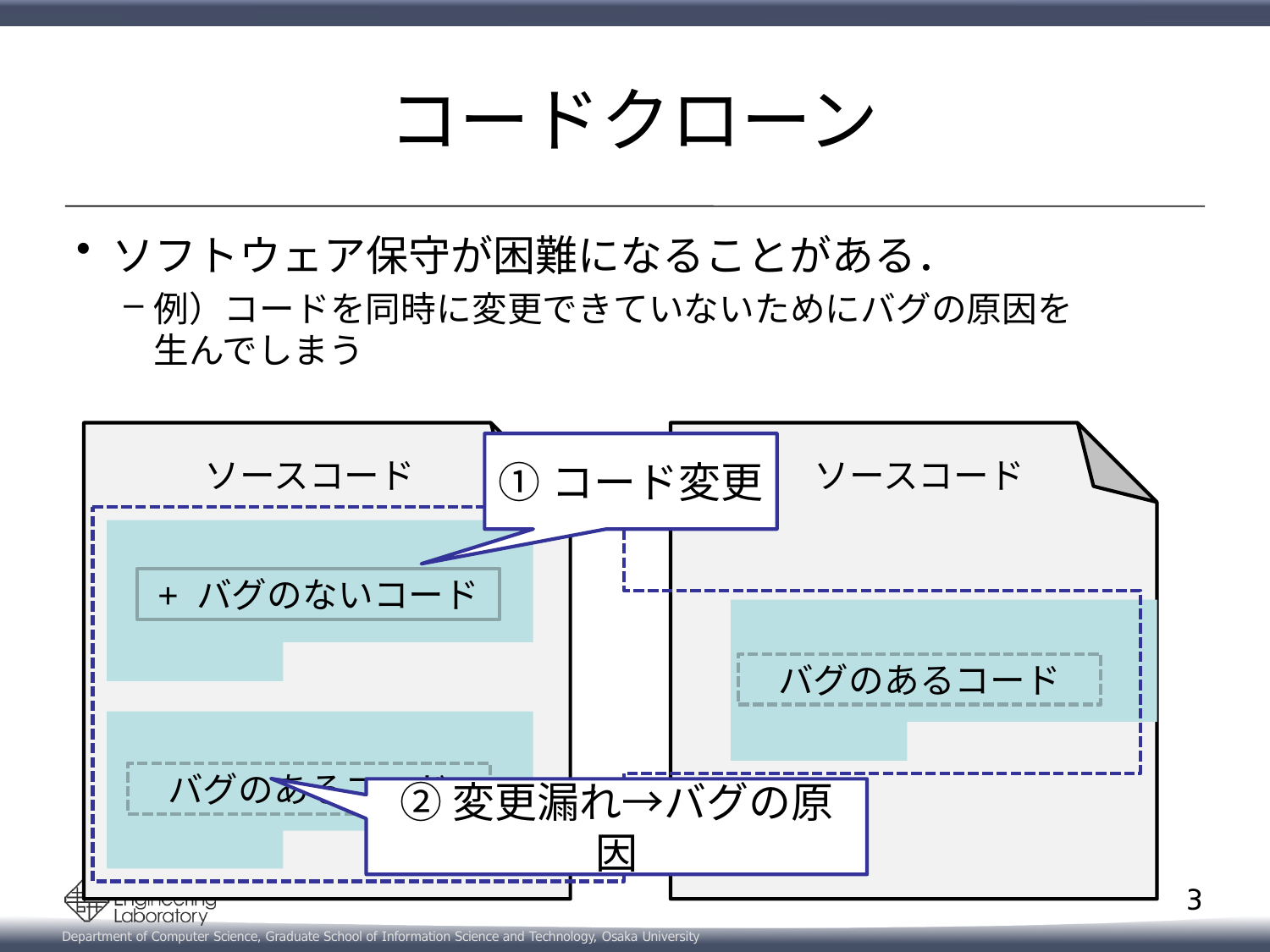

# コードクローン
ソフトウェア保守が困難になることがある．
例）コードを同時に変更できていないためにバグの原因を
生んでしまう

①コード変更
ソースコード
ソースコード

+ バグのないコード

バグのあるコード

バグのあるコード
②変更漏れ→バグの原因
3